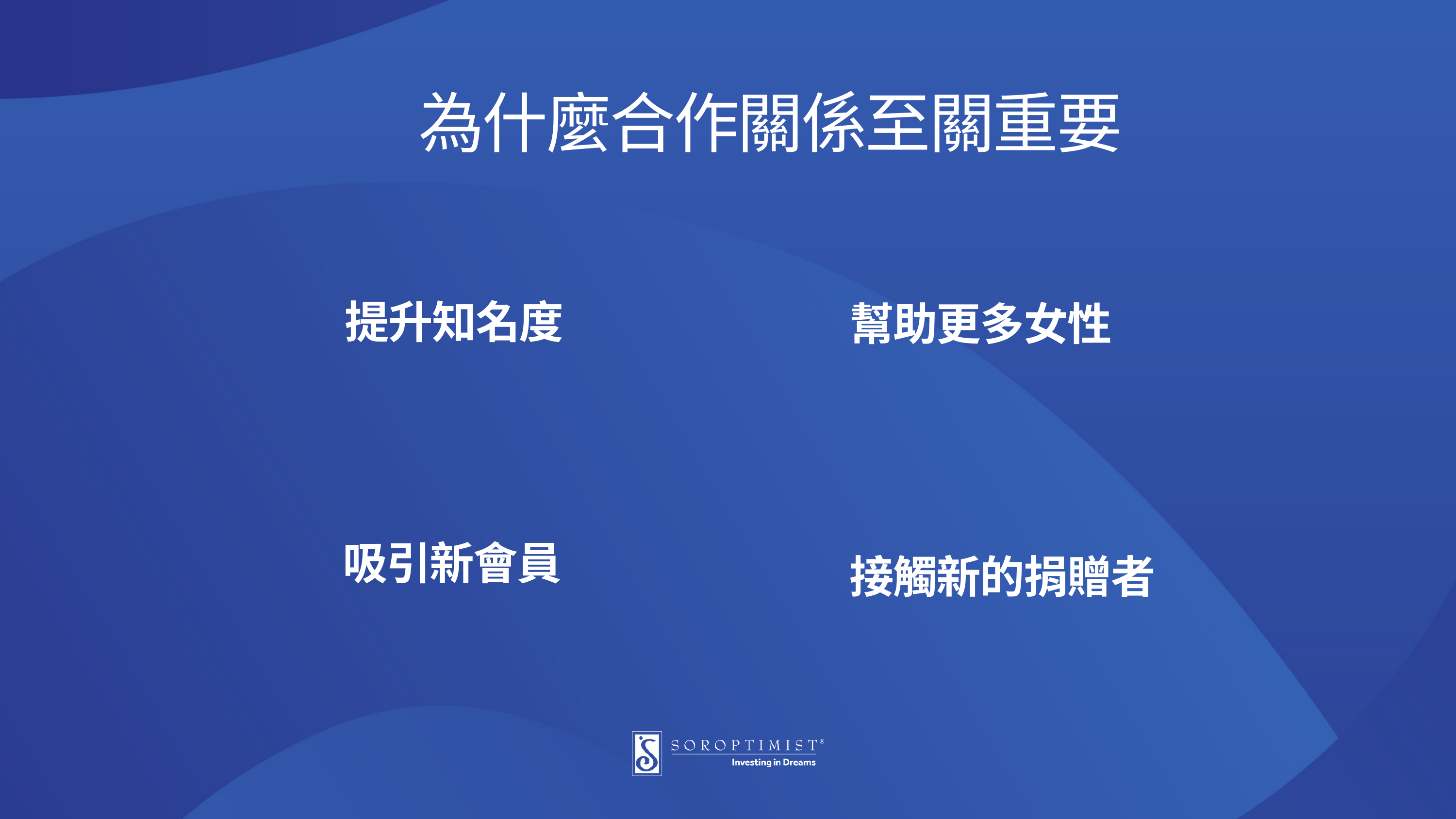

為什麼合作關係至關重要

提升知名度
幫助更多女性

吸引新會員
接觸新的捐贈者